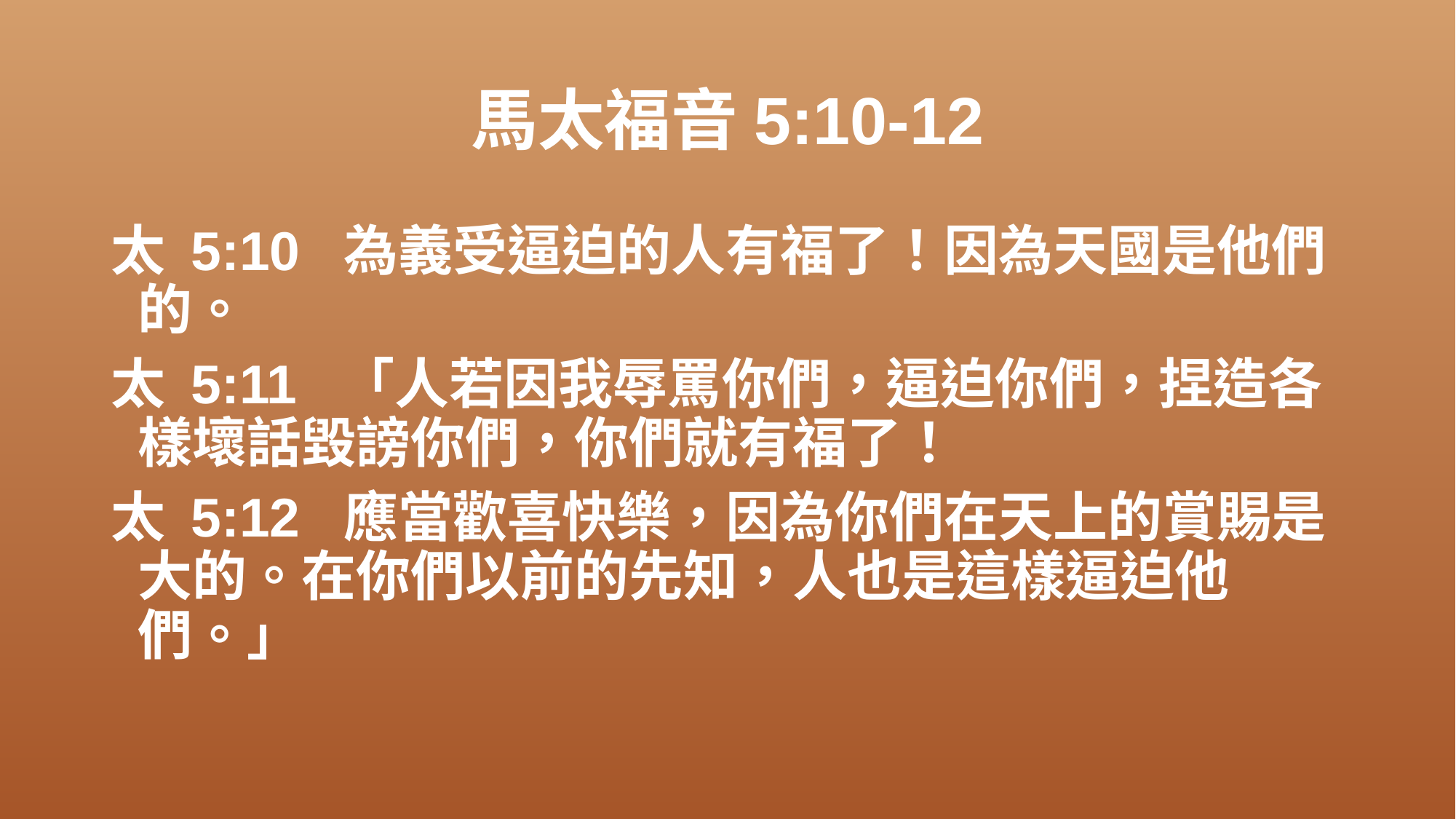

# 馬太福音5:10-12
太 5:10  為義受逼迫的人有福了！因為天國是他們的。
太 5:11  「人若因我辱罵你們，逼迫你們，捏造各樣壞話毀謗你們，你們就有福了！
太 5:12  應當歡喜快樂，因為你們在天上的賞賜是大的。在你們以前的先知，人也是這樣逼迫他們。」